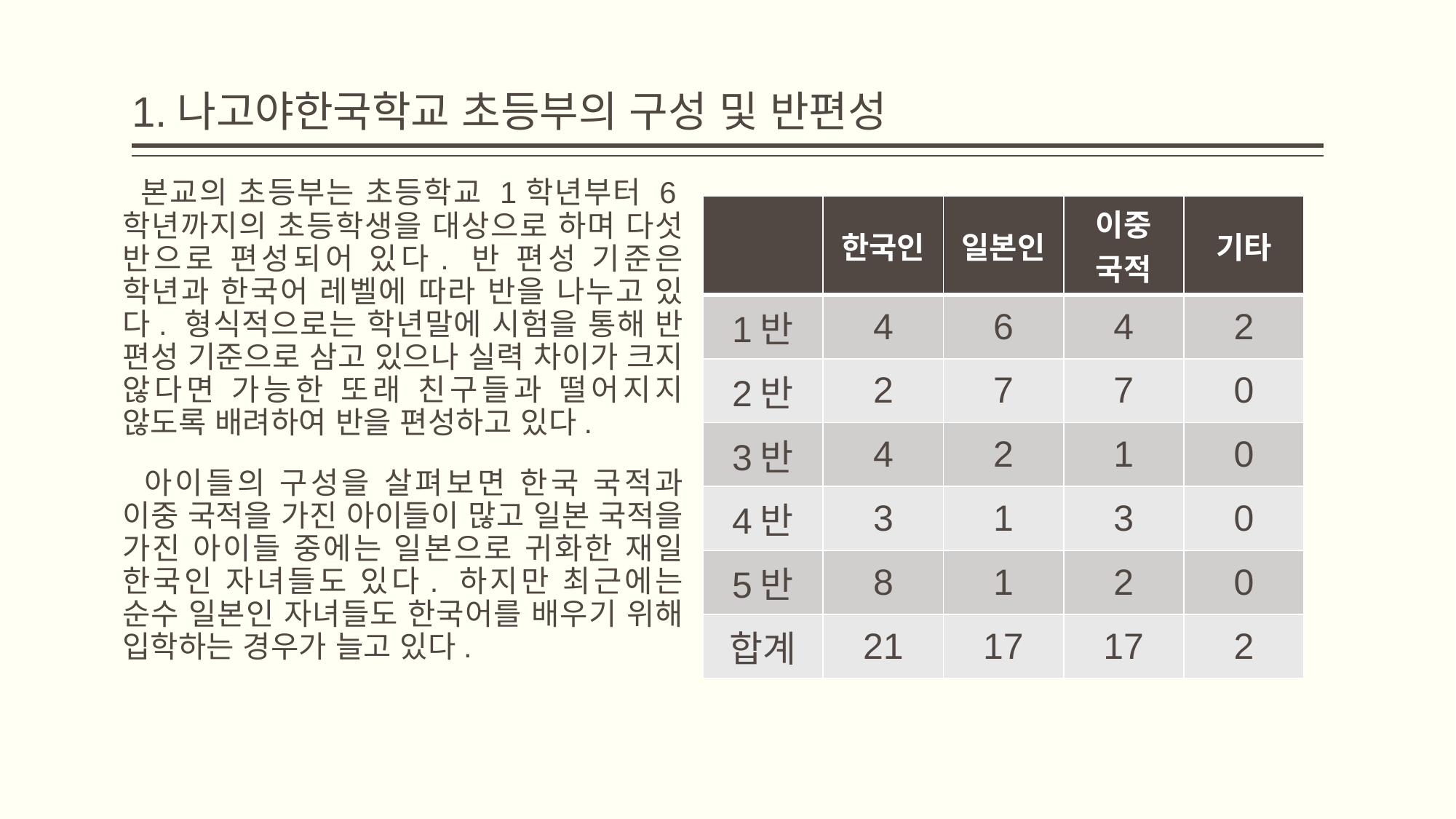

# 1.나고야한국학교 초등부의 구성 및 반편성
 본교의 초등부는 초등학교 1학년부터 6학년까지의 초등학생을 대상으로 하며 다섯 반으로 편성되어 있다. 반 편성 기준은 학년과 한국어 레벨에 따라 반을 나누고 있다. 형식적으로는 학년말에 시험을 통해 반 편성 기준으로 삼고 있으나 실력 차이가 크지 않다면 가능한 또래 친구들과 떨어지지 않도록 배려하여 반을 편성하고 있다.
 아이들의 구성을 살펴보면 한국 국적과 이중 국적을 가진 아이들이 많고 일본 국적을 가진 아이들 중에는 일본으로 귀화한 재일 한국인 자녀들도 있다. 하지만 최근에는 순수 일본인 자녀들도 한국어를 배우기 위해 입학하는 경우가 늘고 있다.
|  | 한국인 | 일본인 | 이중 국적 | 기타 |
| --- | --- | --- | --- | --- |
| 1반 | 4 | 6 | 4 | 2 |
| 2반 | 2 | 7 | 7 | 0 |
| 3반 | 4 | 2 | 1 | 0 |
| 4반 | 3 | 1 | 3 | 0 |
| 5반 | 8 | 1 | 2 | 0 |
| 합계 | 21 | 17 | 17 | 2 |